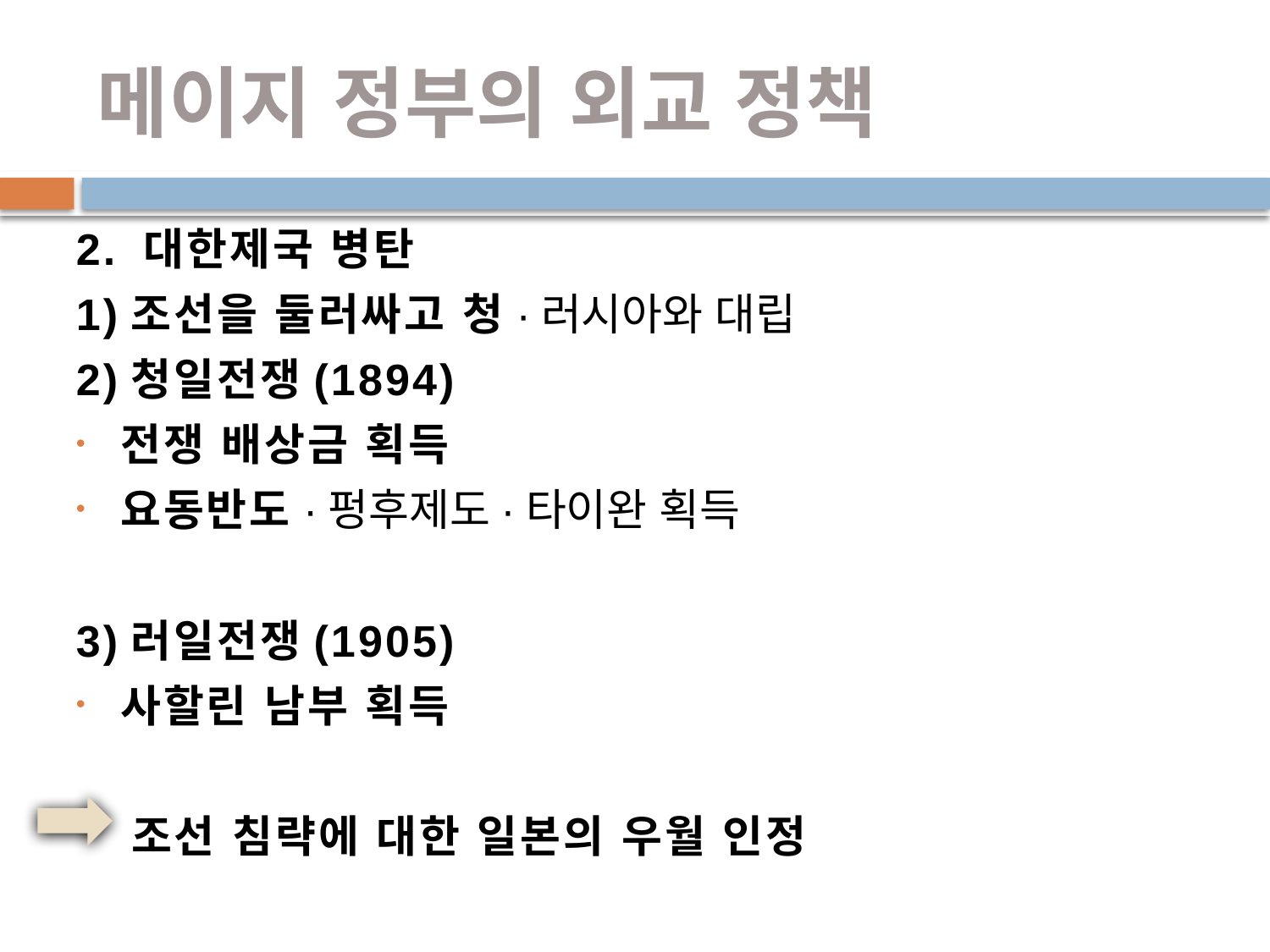

# 메이지 정부의 외교 정책
2. 대한제국 병탄
1)조선을 둘러싸고 청·러시아와 대립
2)청일전쟁(1894)
전쟁 배상금 획득
요동반도·펑후제도·타이완 획득

3)러일전쟁(1905)
사할린 남부 획득

   조선 침략에 대한 일본의 우월 인정